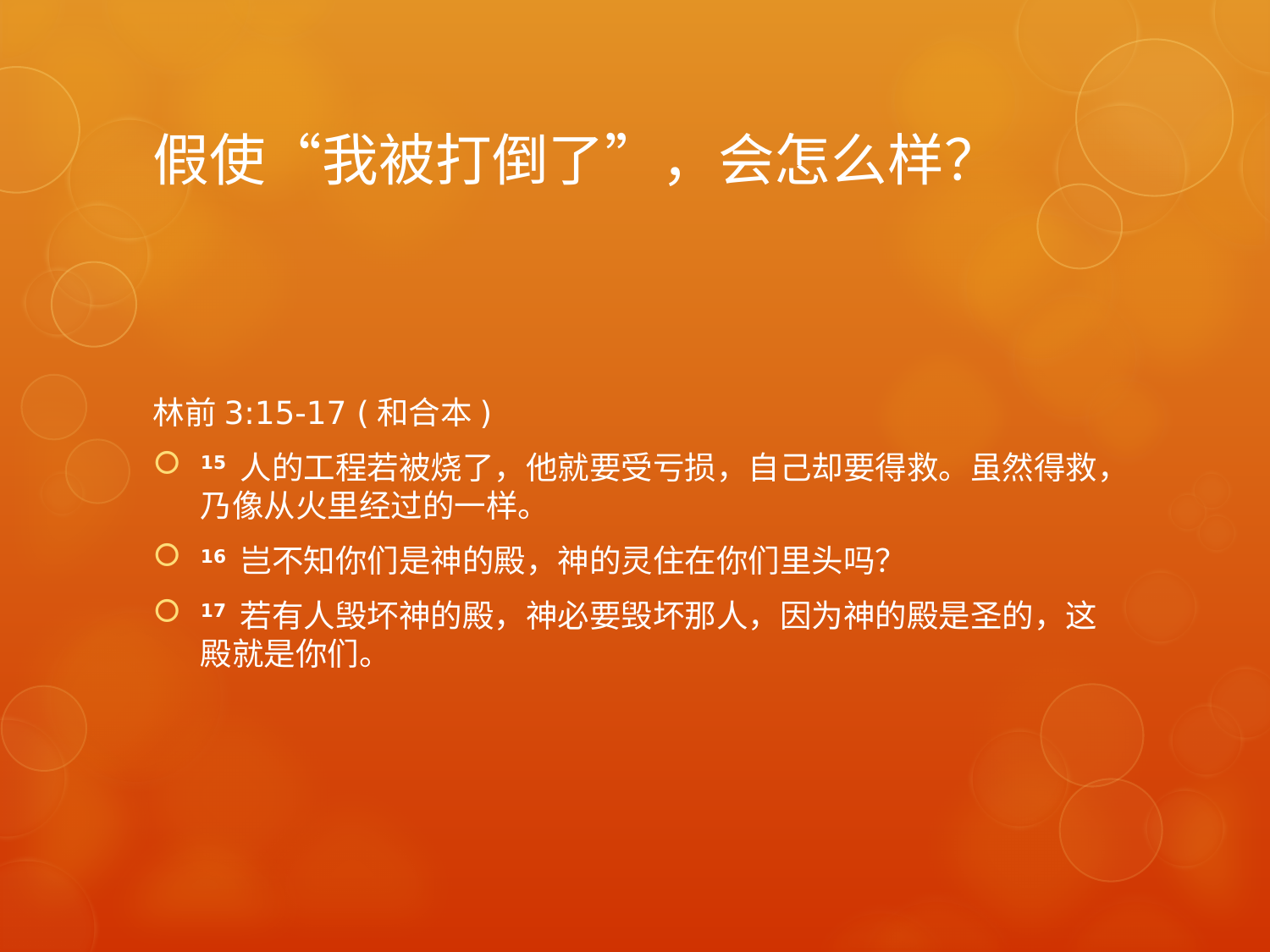

# 假使“我被打倒了”，会怎么样？
林前3:15-17 (和合本)
15 人的工程若被烧了，他就要受亏损，自己却要得救。虽然得救，乃像从火里经过的一样。
16 岂不知你们是神的殿，神的灵住在你们里头吗？
17 若有人毁坏神的殿，神必要毁坏那人，因为神的殿是圣的，这殿就是你们。